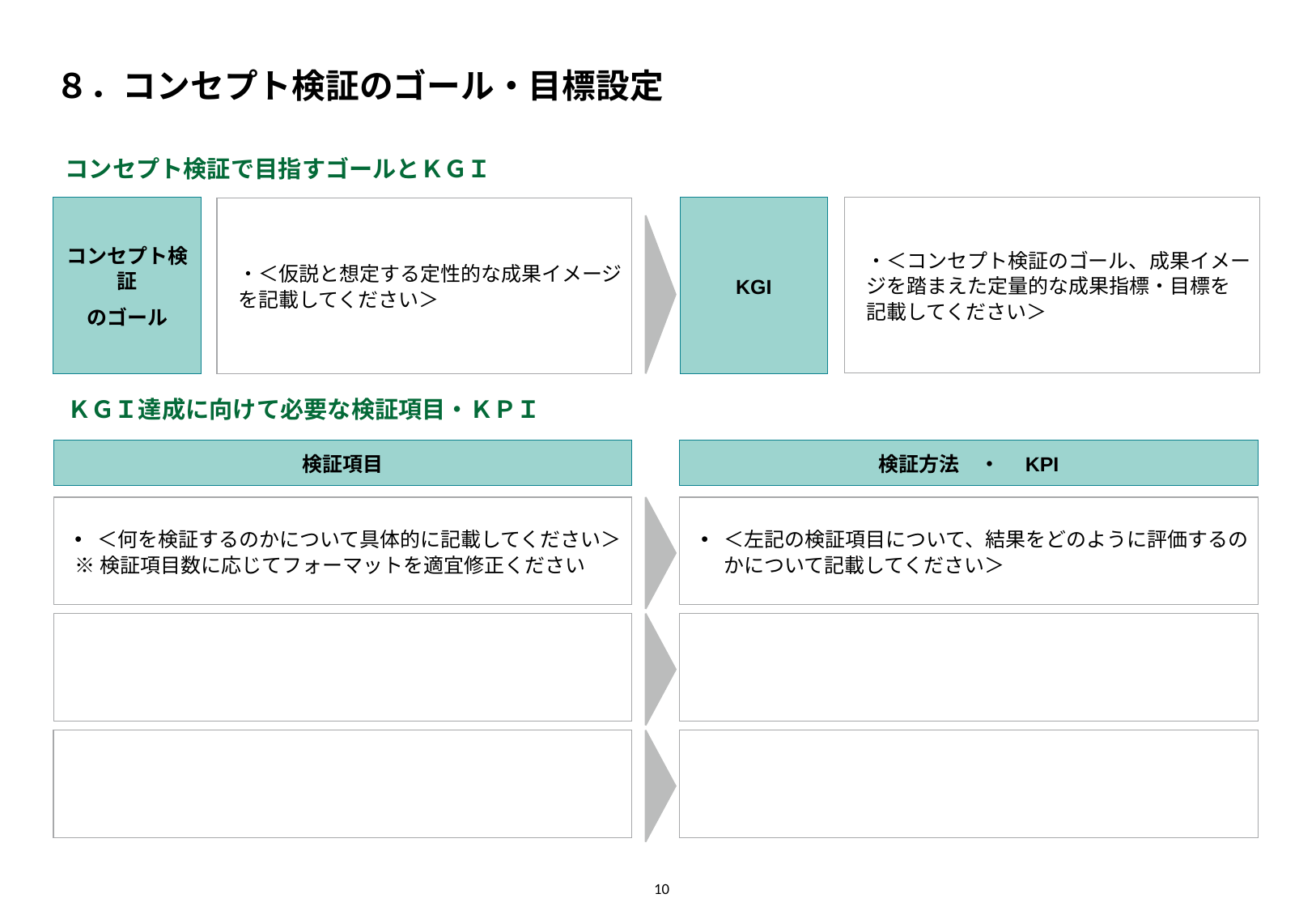

# ８．コンセプト検証のゴール・目標設定
コンセプト検証で目指すゴールとＫＧＩ
コンセプト検証
のゴール
KGI
・＜コンセプト検証のゴール、成果イメージを踏まえた定量的な成果指標・目標を記載してください＞
・＜仮説と想定する定性的な成果イメージを記載してください＞

ＫＧＩ達成に向けて必要な検証項目・ＫＰＩ
検証項目
検証方法　・　KPI
＜何を検証するのかについて具体的に記載してください＞
※検証項目数に応じてフォーマットを適宜修正ください
＜左記の検証項目について、結果をどのように評価するのかについて記載してください＞

10